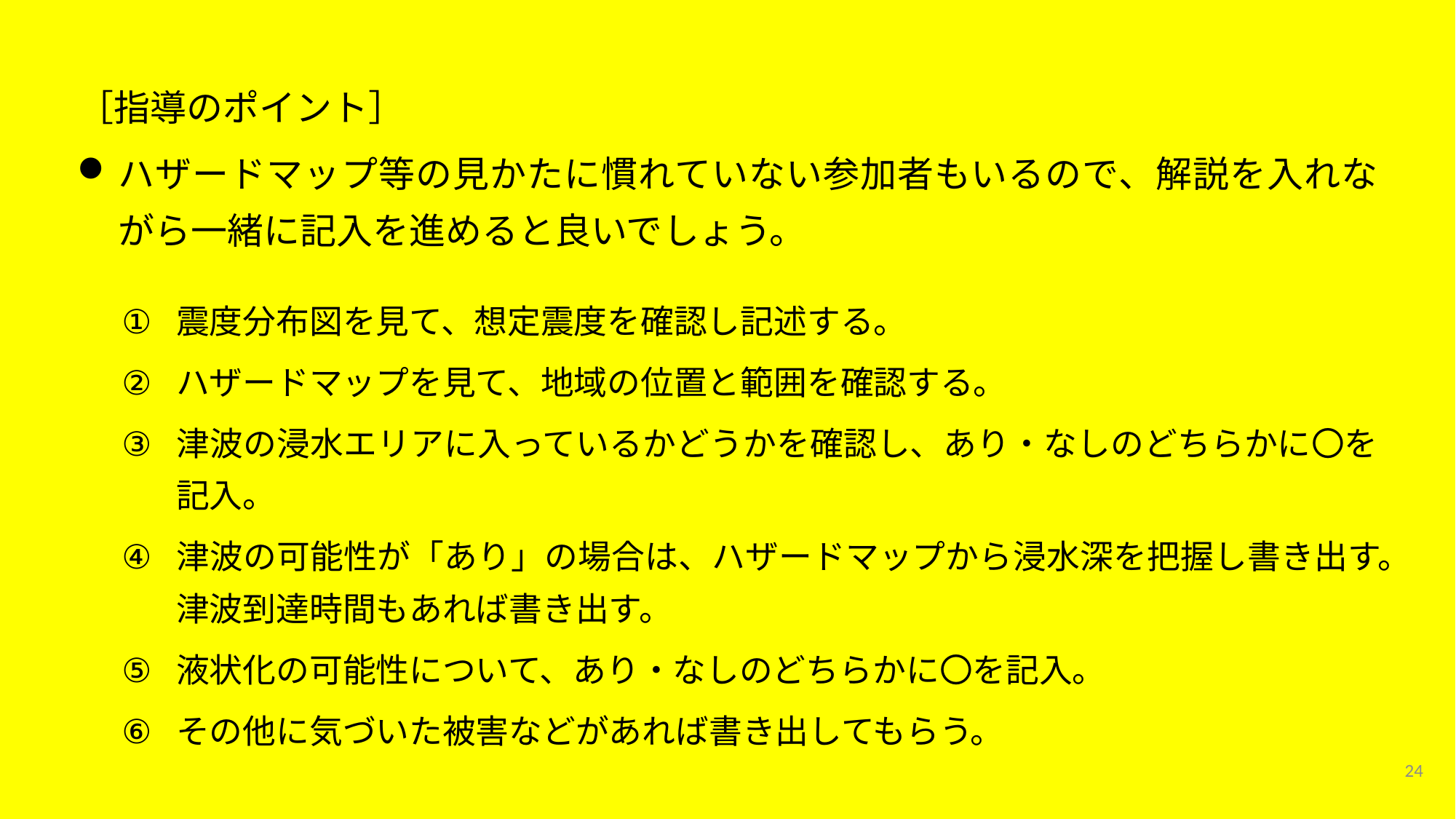

［指導のポイント］
ハザードマップ等の見かたに慣れていない参加者もいるので、解説を入れながら一緒に記入を進めると良いでしょう。

震度分布図を見て、想定震度を確認し記述する。
ハザードマップを見て、地域の位置と範囲を確認する。
津波の浸水エリアに入っているかどうかを確認し、あり・なしのどちらかに〇を記入。
津波の可能性が「あり」の場合は、ハザードマップから浸水深を把握し書き出す。津波到達時間もあれば書き出す。
液状化の可能性について、あり・なしのどちらかに〇を記入。
その他に気づいた被害などがあれば書き出してもらう。
24